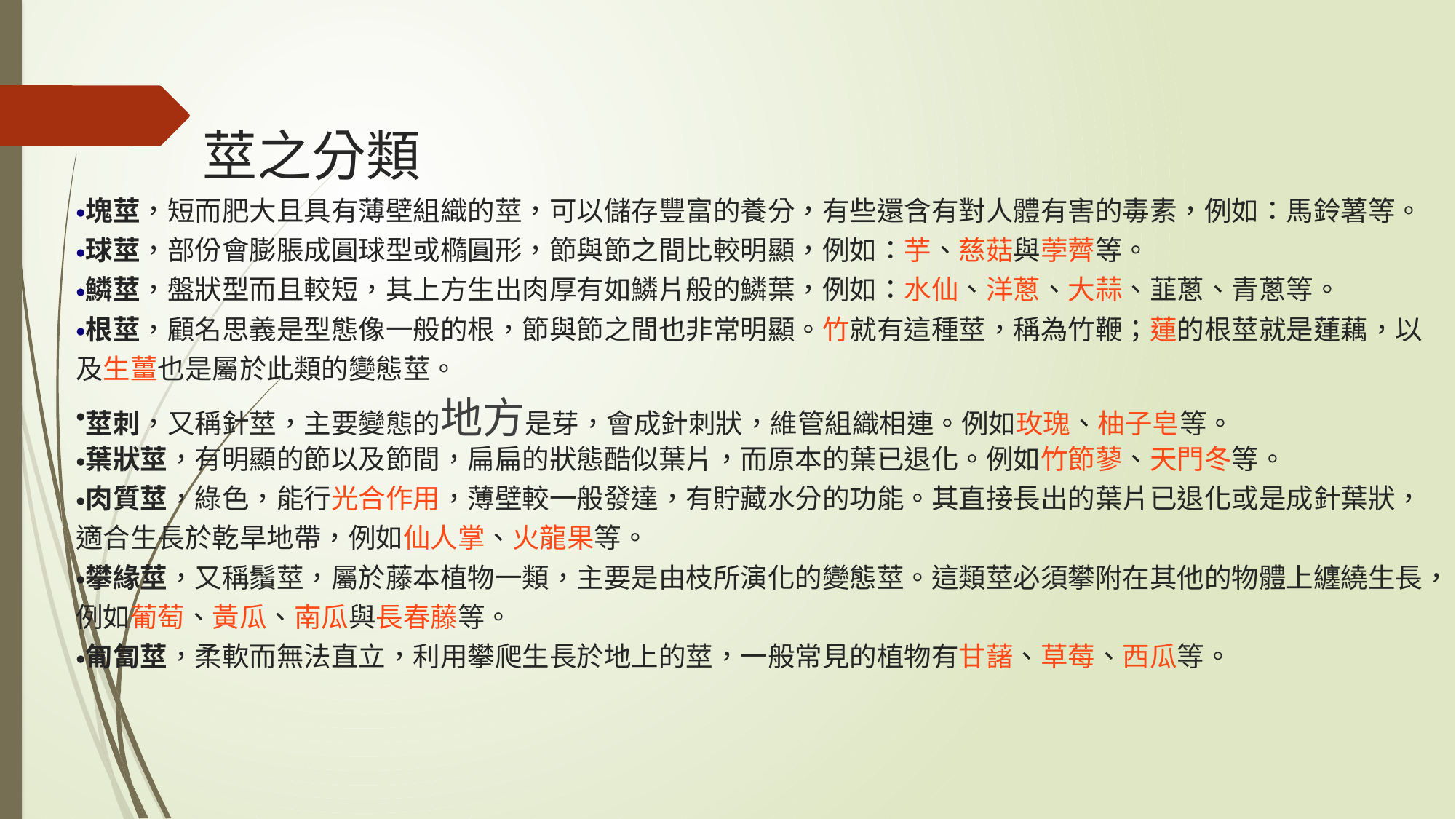

# 莖之分類
塊莖，短而肥大且具有薄壁組織的莖，可以儲存豐富的養分，有些還含有對人體有害的毒素，例如：馬鈴薯等。
球莖，部份會膨脹成圓球型或橢圓形，節與節之間比較明顯，例如：芋、慈菇與荸薺等。
鱗莖，盤狀型而且較短，其上方生出肉厚有如鱗片般的鱗葉，例如：水仙、洋蔥、大蒜、韮蔥、青蔥等。
根莖，顧名思義是型態像一般的根，節與節之間也非常明顯。竹就有這種莖，稱為竹鞭；蓮的根莖就是蓮藕，以及生薑也是屬於此類的變態莖。
莖刺，又稱針莖，主要變態的地方是芽，會成針刺狀，維管組織相連。例如玫瑰、柚子皂等。
葉狀莖，有明顯的節以及節間，扁扁的狀態酷似葉片，而原本的葉已退化。例如竹節蓼、天門冬等。
肉質莖，綠色，能行光合作用，薄壁較一般發達，有貯藏水分的功能。其直接長出的葉片已退化或是成針葉狀，適合生長於乾旱地帶，例如仙人掌、火龍果等。
攀緣莖，又稱鬚莖，屬於藤本植物一類，主要是由枝所演化的變態莖。這類莖必須攀附在其他的物體上纏繞生長，例如葡萄、黃瓜、南瓜與長春藤等。
匍匐莖，柔軟而無法直立，利用攀爬生長於地上的莖，一般常見的植物有甘藷、草莓、西瓜等。